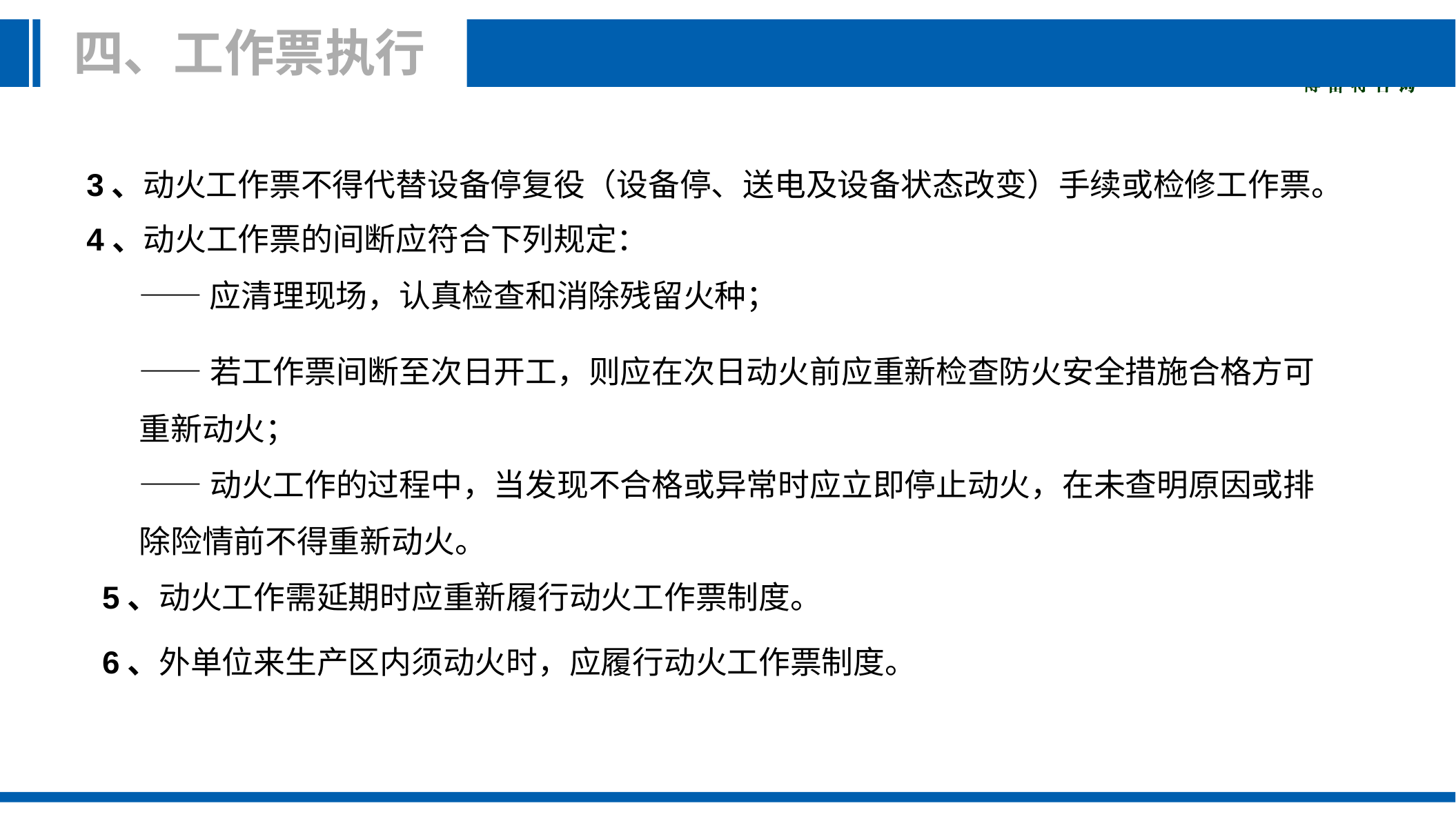

四、工作票执行
 3、动火工作票不得代替设备停复役（设备停、送电及设备状态改变）手续或检修工作票。
 4、动火工作票的间断应符合下列规定：
——应清理现场，认真检查和消除残留火种；
——若工作票间断至次日开工，则应在次日动火前应重新检查防火安全措施合格方可重新动火；
——动火工作的过程中，当发现不合格或异常时应立即停止动火，在未查明原因或排除险情前不得重新动火。
5、动火工作需延期时应重新履行动火工作票制度。
6、外单位来生产区内须动火时，应履行动火工作票制度。